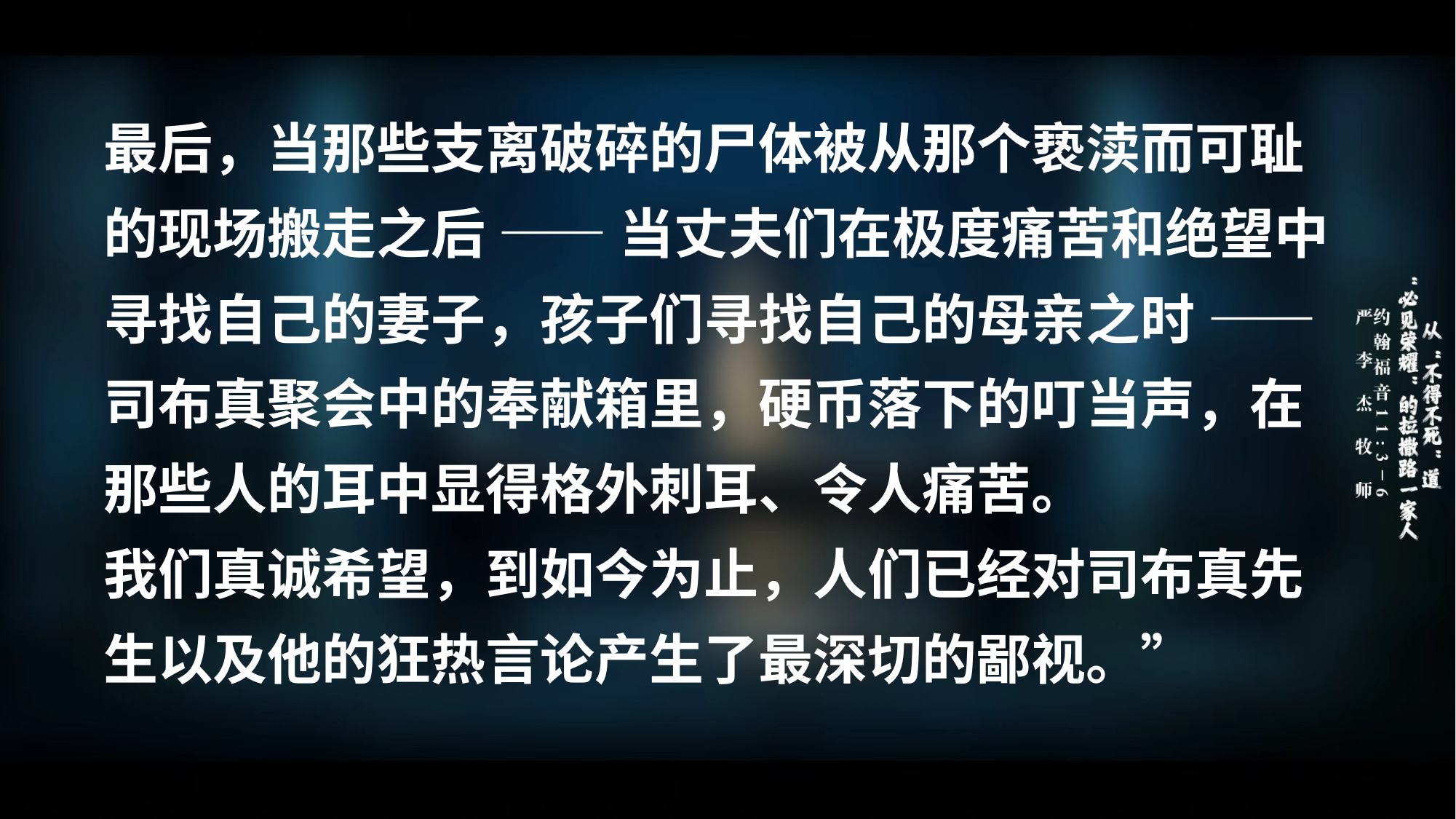

最后，当那些支离破碎的尸体被从那个亵渎而可耻的现场搬走之后 —— 当丈夫们在极度痛苦和绝望中寻找自己的妻子，孩子们寻找自己的母亲之时 —— 司布真聚会中的奉献箱里，硬币落下的叮当声，在那些人的耳中显得格外刺耳、令人痛苦。
我们真诚希望，到如今为止，人们已经对司布真先生以及他的狂热言论产生了最深切的鄙视。”